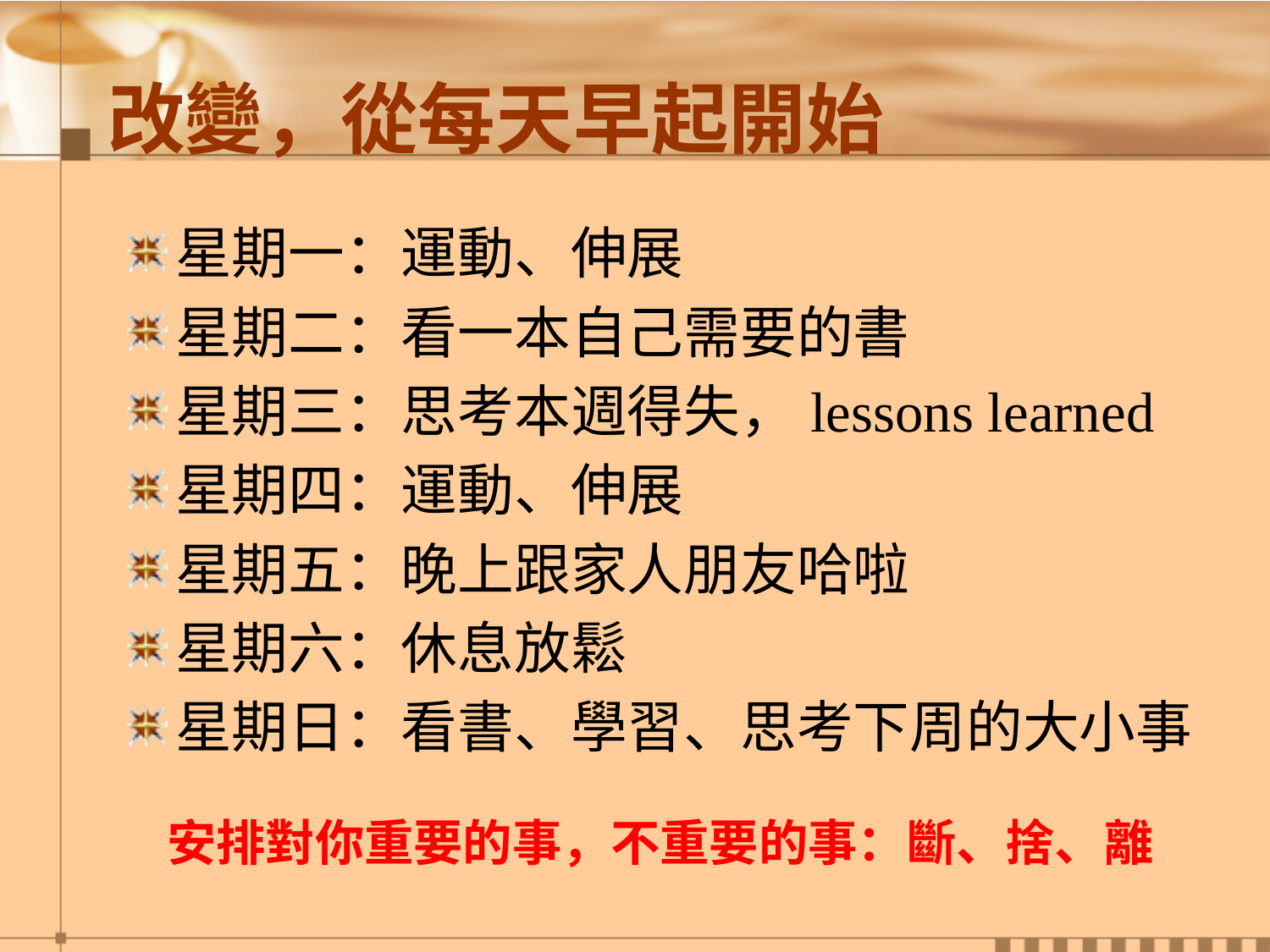

# 改變，從每天早起開始
星期一：運動、伸展
星期二：看一本自己需要的書
星期三：思考本週得失，lessons learned
星期四：運動、伸展
星期五：晚上跟家人朋友哈啦
星期六：休息放鬆
星期日：看書、學習、思考下周的大小事
安排對你重要的事，不重要的事：斷、捨、離